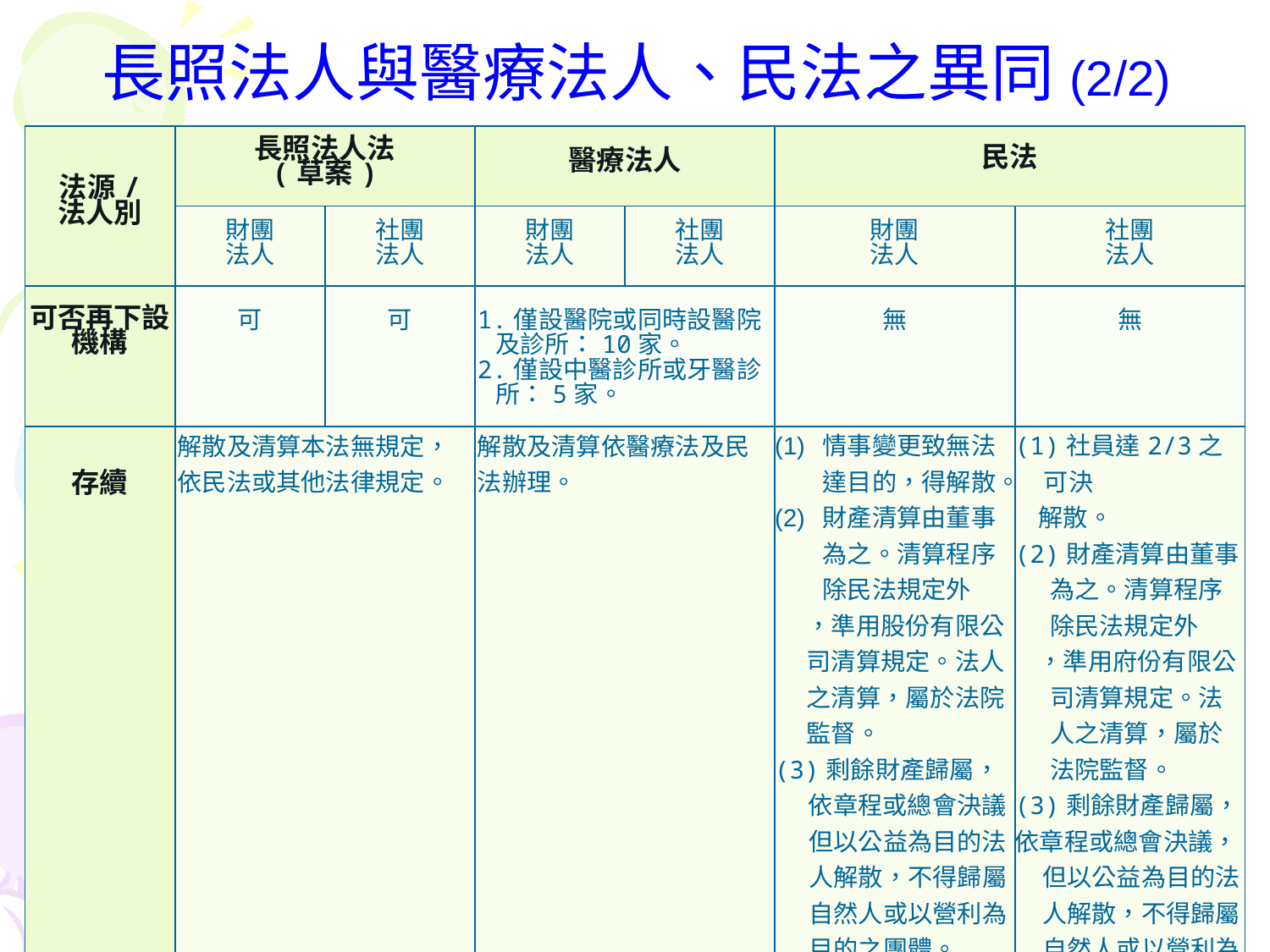

# 長照法人與醫療法人、民法之異同(2/2)
| 法源/ 法人別 | 長照法人法 (草案) |  | 醫療法人 |  | 民法 |  |
| --- | --- | --- | --- | --- | --- | --- |
|  | 財團 法人 | 社團 法人 | 財團 法人 | 社團 法人 | 財團 法人 | 社團 法人 |
| 可否再下設機構 | 可 | 可 | 1.僅設醫院或同時設醫院 及診所：10家。 2.僅設中醫診所或牙醫診 所：5家。 |  | 無 | 無 |
| 存續 | 解散及清算本法無規定，依民法或其他法律規定。 |  | 解散及清算依醫療法及民法辦理。 |  | 情事變更致無法達目的，得解散。 財產清算由董事為之。清算程序除民法規定外 ，準用股份有限公司清算規定。法人之清算，屬於法院監督。 (3)剩餘財產歸屬， 依章程或總會決議，但以公益為目的法人解散，不得歸屬自然人或以營利為目的之團體。 | (1)社員達2/3之可決 解散。 (2)財產清算由董事為之。清算程序除民法規定外 ，準用府份有限公司清算規定。法人之清算，屬於法院監督。 (3)剩餘財產歸屬， 依章程或總會決議，但以公益為目的法人解散，不得歸屬自然人或以營利為目的之團體。 |
63